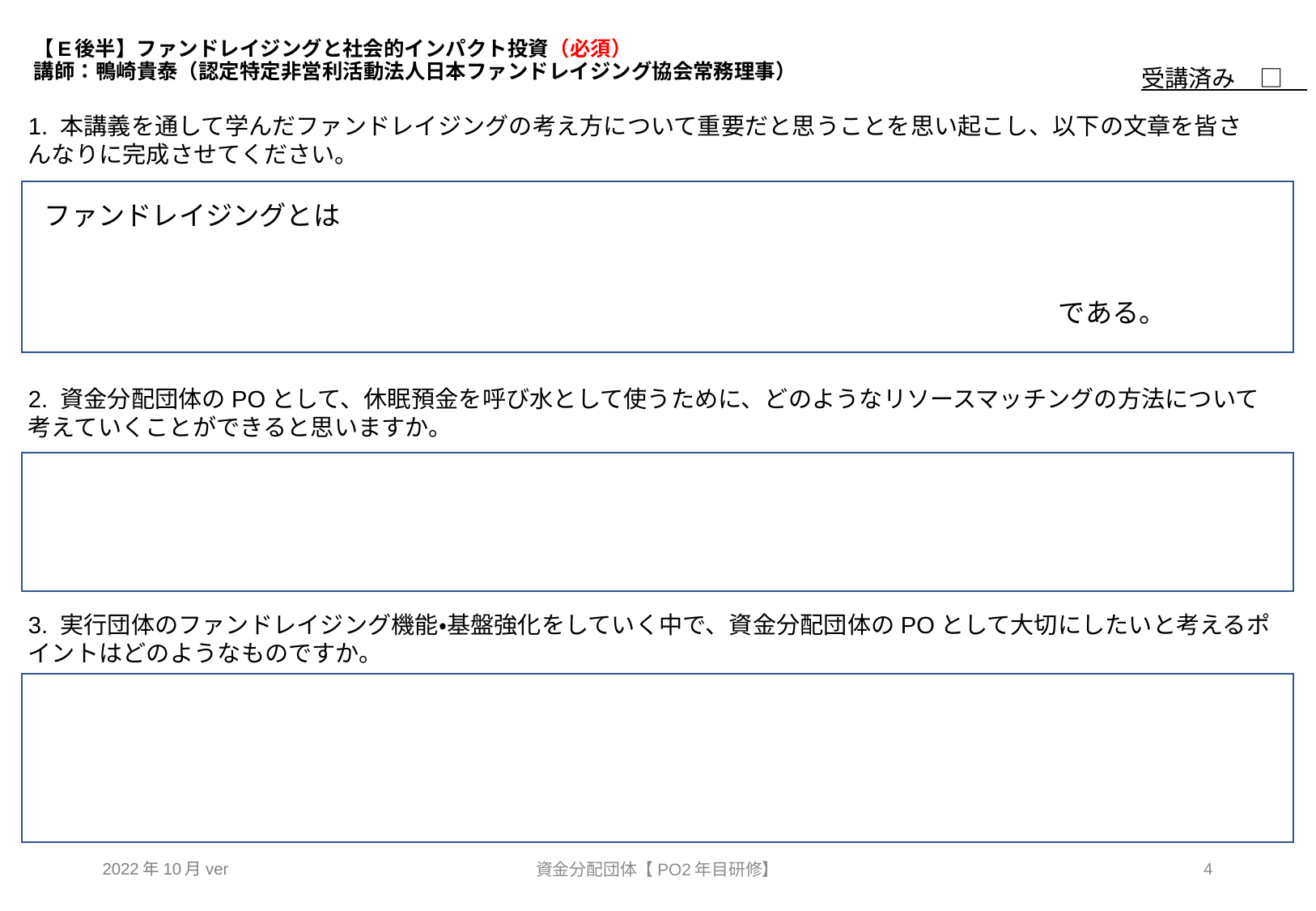

# 【E後半】ファンドレイジングと社会的インパクト投資（必須） 講師：鴨崎貴泰（認定特定非営利活動法人日本ファンドレイジング協会常務理事）
受講済み　□
1. 本講義を通して学んだファンドレイジングの考え方について重要だと思うことを思い起こし、以下の文章を皆さんなりに完成させてください。

ファンドレイジングとは

　　　　　　　　　　　　　　　　　　　　　　　　　                     　　　　　　　　である。
2. 資金分配団体のPOとして、休眠預金を呼び水として使うために、どのようなリソースマッチングの方法について考えていくことができると思いますか。

3. 実行団体のファンドレイジング機能・基盤強化をしていく中で、資金分配団体のPOとして大切にしたいと考えるポイントはどのようなものですか。

2022年10月ver
資金分配団体【PO2年目研修】
4